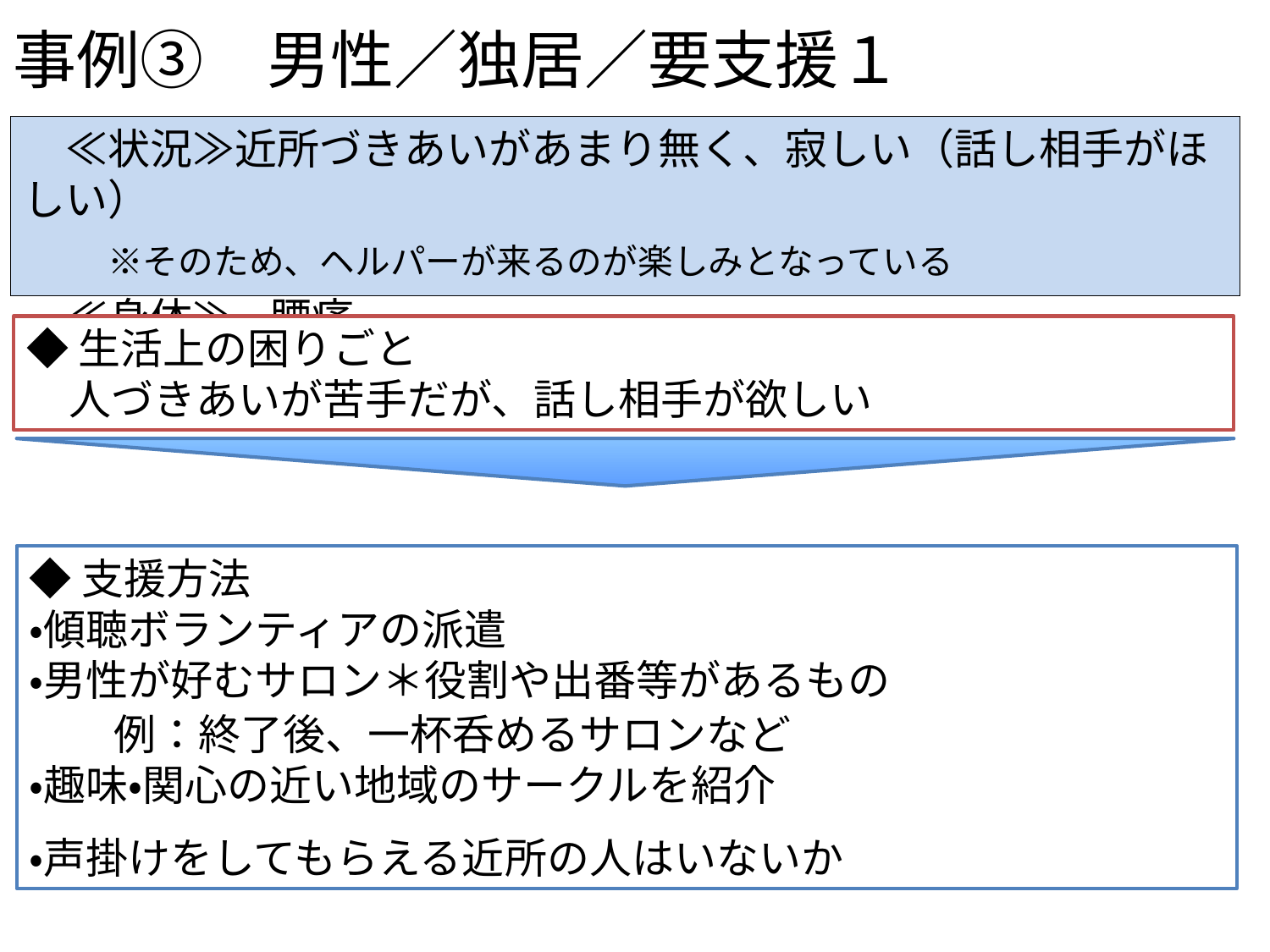

# 事例③　男性／独居／要支援１
　≪状況≫近所づきあいがあまり無く、寂しい（話し相手がほしい）
　　※そのため、ヘルパーが来るのが楽しみとなっている
　≪身体≫　腰痛
◆生活上の困りごと
　人づきあいが苦手だが、話し相手が欲しい

◆支援方法
・傾聴ボランティアの派遣
・男性が好むサロン＊役割や出番等があるもの

　　例：終了後、一杯呑めるサロンなど

・趣味・関心の近い地域のサークルを紹介
・声掛けをしてもらえる近所の人はいないか